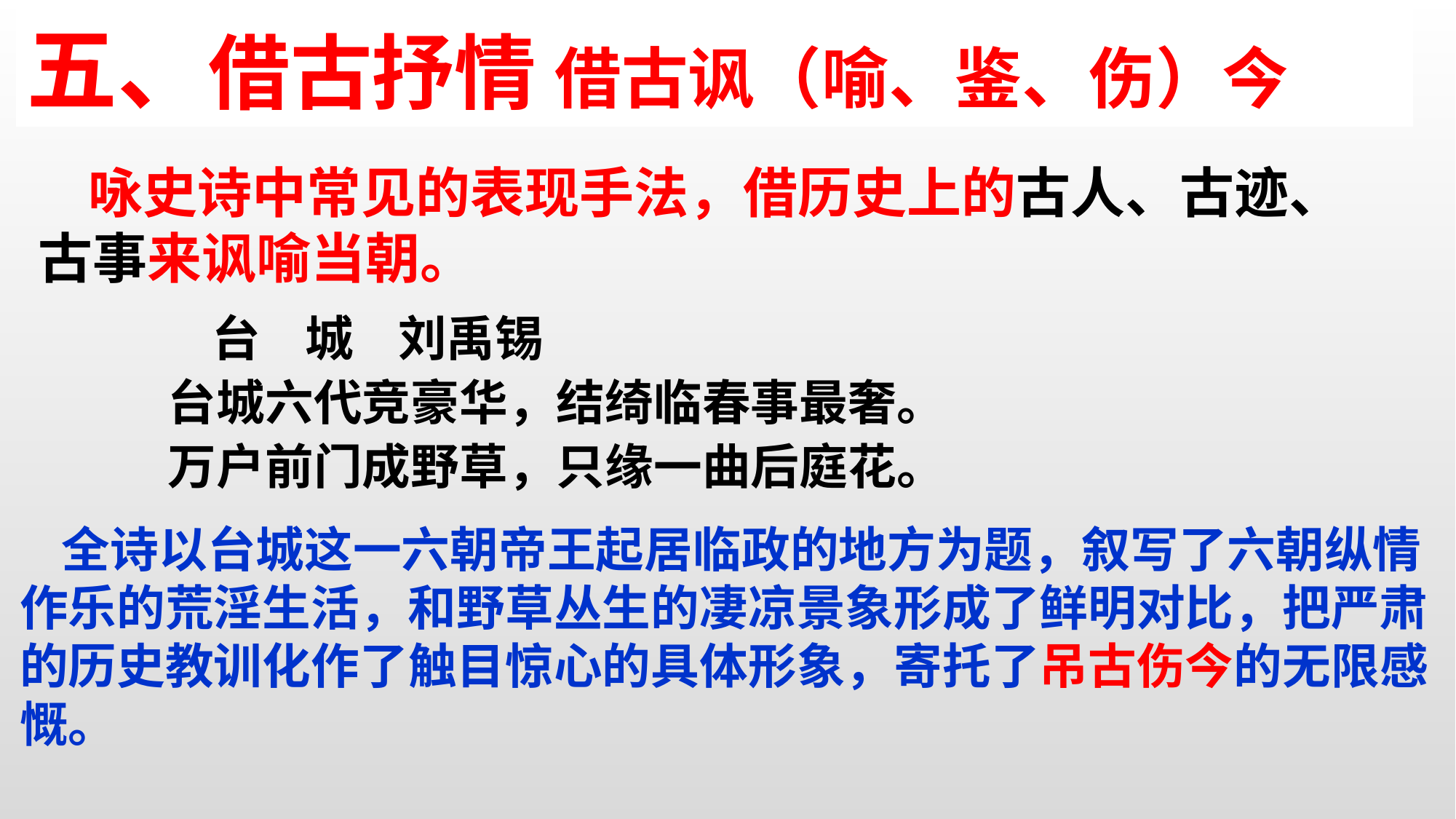

五、借古抒情 借古讽（喻、鉴、伤）今
   咏史诗中常见的表现手法，借历史上的古人、古迹、古事来讽喻当朝。
              台    城    刘禹锡
          台城六代竞豪华，结绮临春事最奢。
          万户前门成野草，只缘一曲后庭花。
   全诗以台城这一六朝帝王起居临政的地方为题，叙写了六朝纵情作乐的荒淫生活，和野草丛生的凄凉景象形成了鲜明对比，把严肃的历史教训化作了触目惊心的具体形象，寄托了吊古伤今的无限感慨。